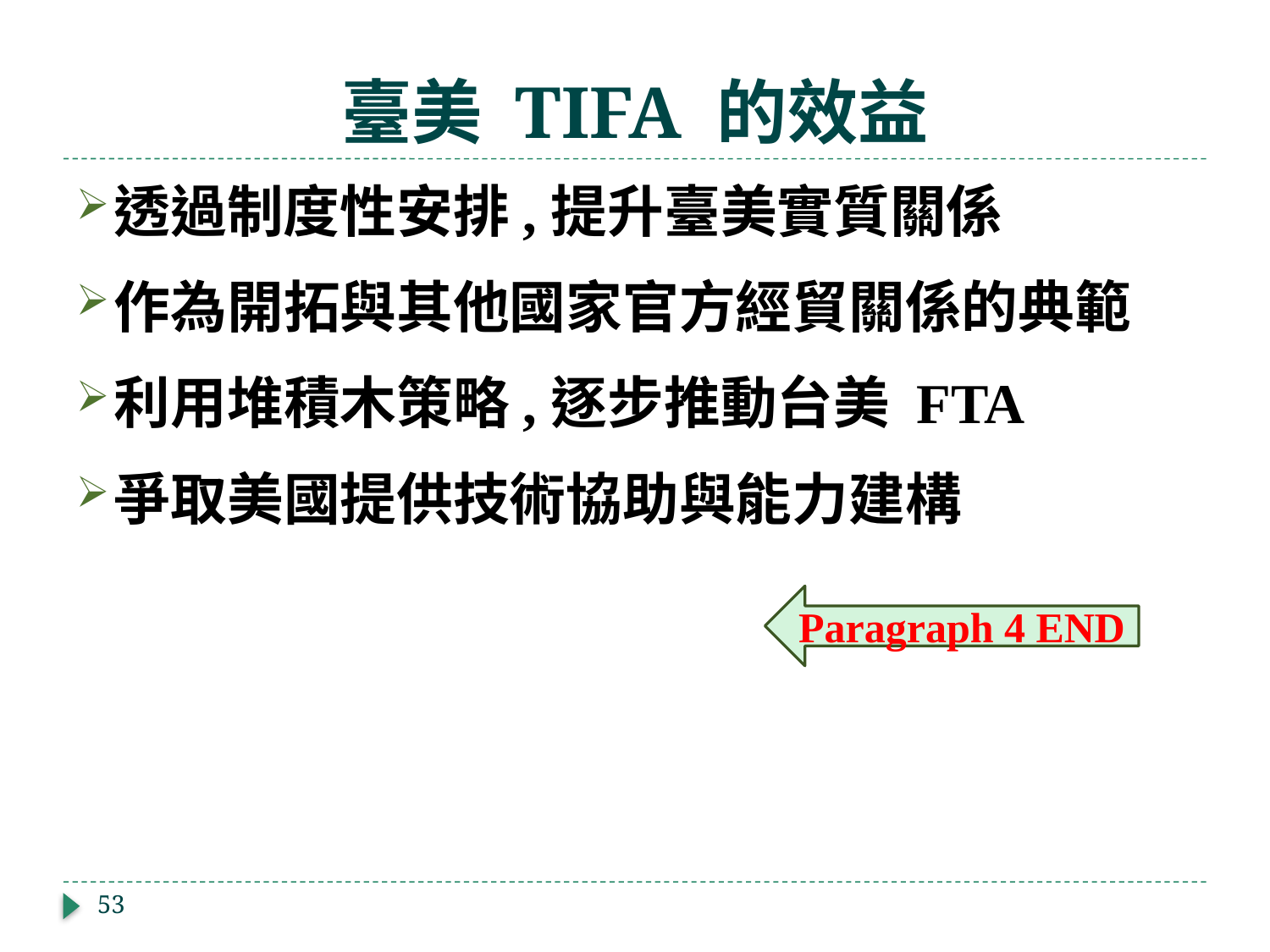

# 臺美 TIFA 的效益
透過制度性安排,提升臺美實質關係
作為開拓與其他國家官方經貿關係的典範
利用堆積木策略,逐步推動台美 FTA
爭取美國提供技術協助與能力建構
Paragraph 4 END
53